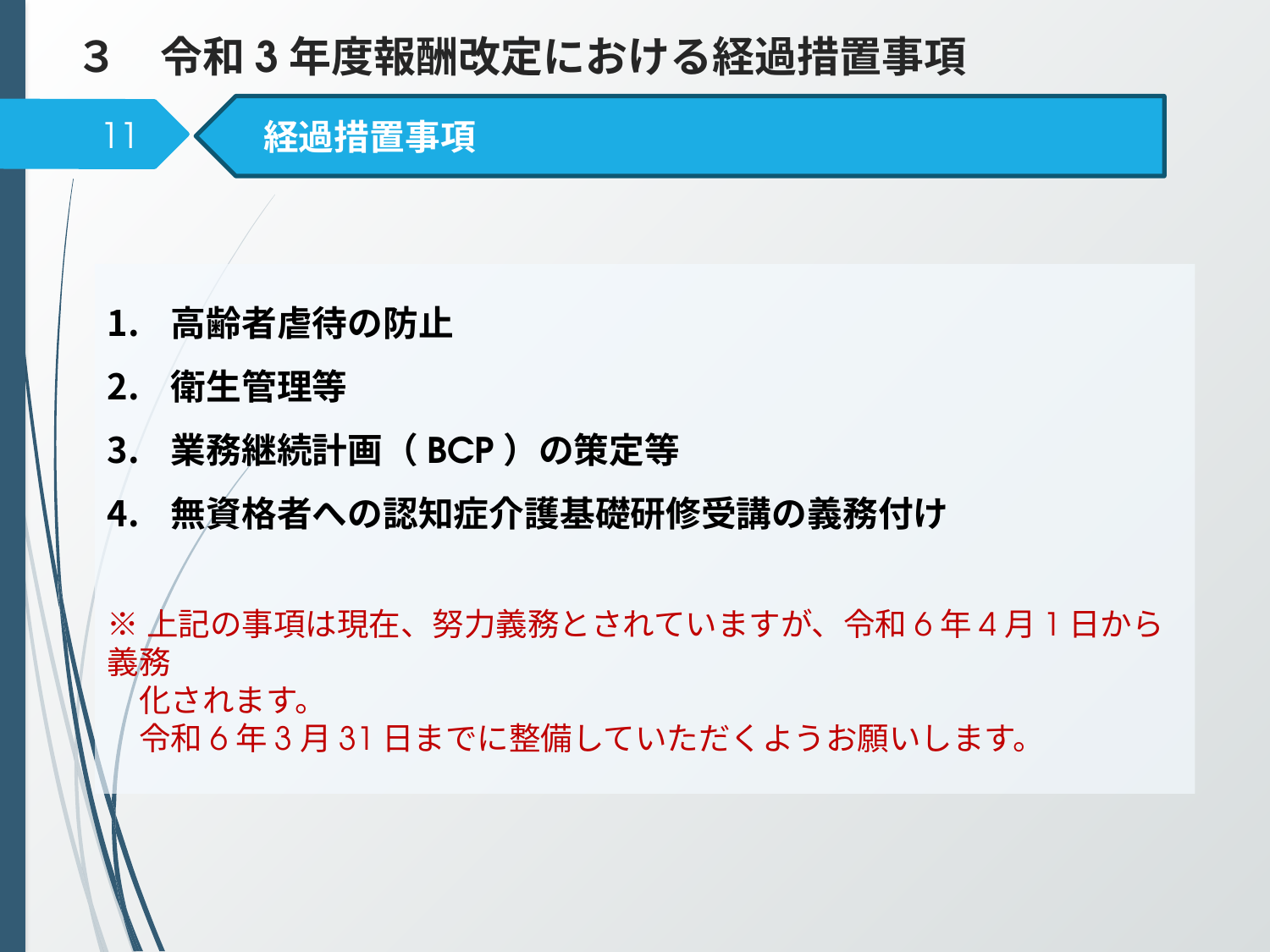

# ３　令和3年度報酬改定における経過措置事項
　経過措置事項
11
高齢者虐待の防止
衛生管理等
業務継続計画（BCP）の策定等
無資格者への認知症介護基礎研修受講の義務付け

※上記の事項は現在、努力義務とされていますが、令和6年4月1日から義務
　化されます。
　令和6年3月31日までに整備していただくようお願いします。